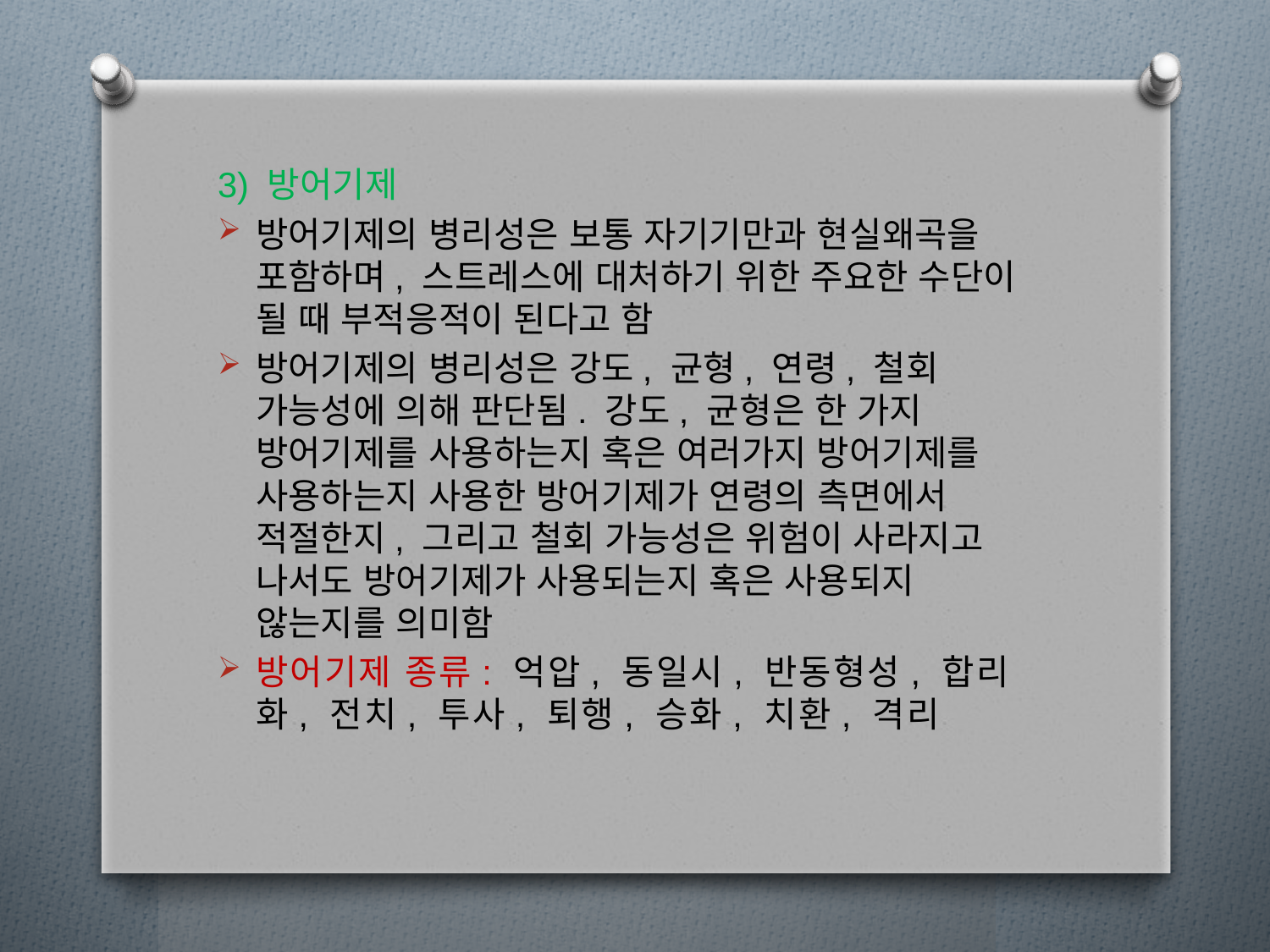

3) 방어기제
방어기제의 병리성은 보통 자기기만과 현실왜곡을 포함하며, 스트레스에 대처하기 위한 주요한 수단이 될 때 부적응적이 된다고 함
방어기제의 병리성은 강도, 균형, 연령, 철회 가능성에 의해 판단됨. 강도, 균형은 한 가지 방어기제를 사용하는지 혹은 여러가지 방어기제를 사용하는지 사용한 방어기제가 연령의 측면에서 적절한지, 그리고 철회 가능성은 위험이 사라지고 나서도 방어기제가 사용되는지 혹은 사용되지 않는지를 의미함
방어기제 종류: 억압, 동일시, 반동형성, 합리화, 전치, 투사, 퇴행, 승화, 치환, 격리